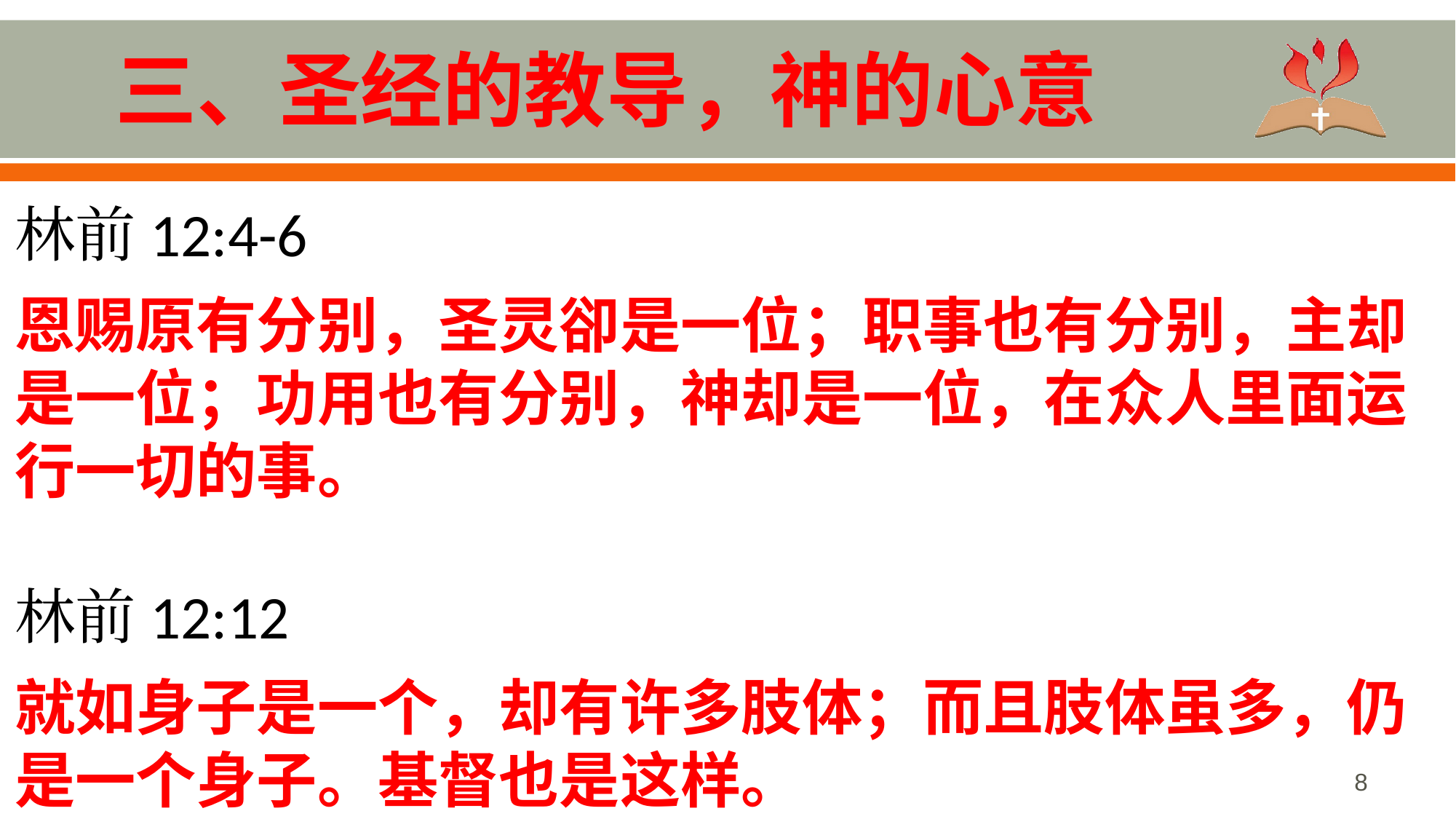

# 三、圣经的教导，神的心意
林前12:4-6
恩赐原有分别，圣灵卻是一位；职事也有分别，主却是一位；功用也有分别，神却是一位，在众人里面运行一切的事。

林前12:12
就如身子是一个，却有许多肢体；而且肢体虽多，仍是一个身子。基督也是这样。

8